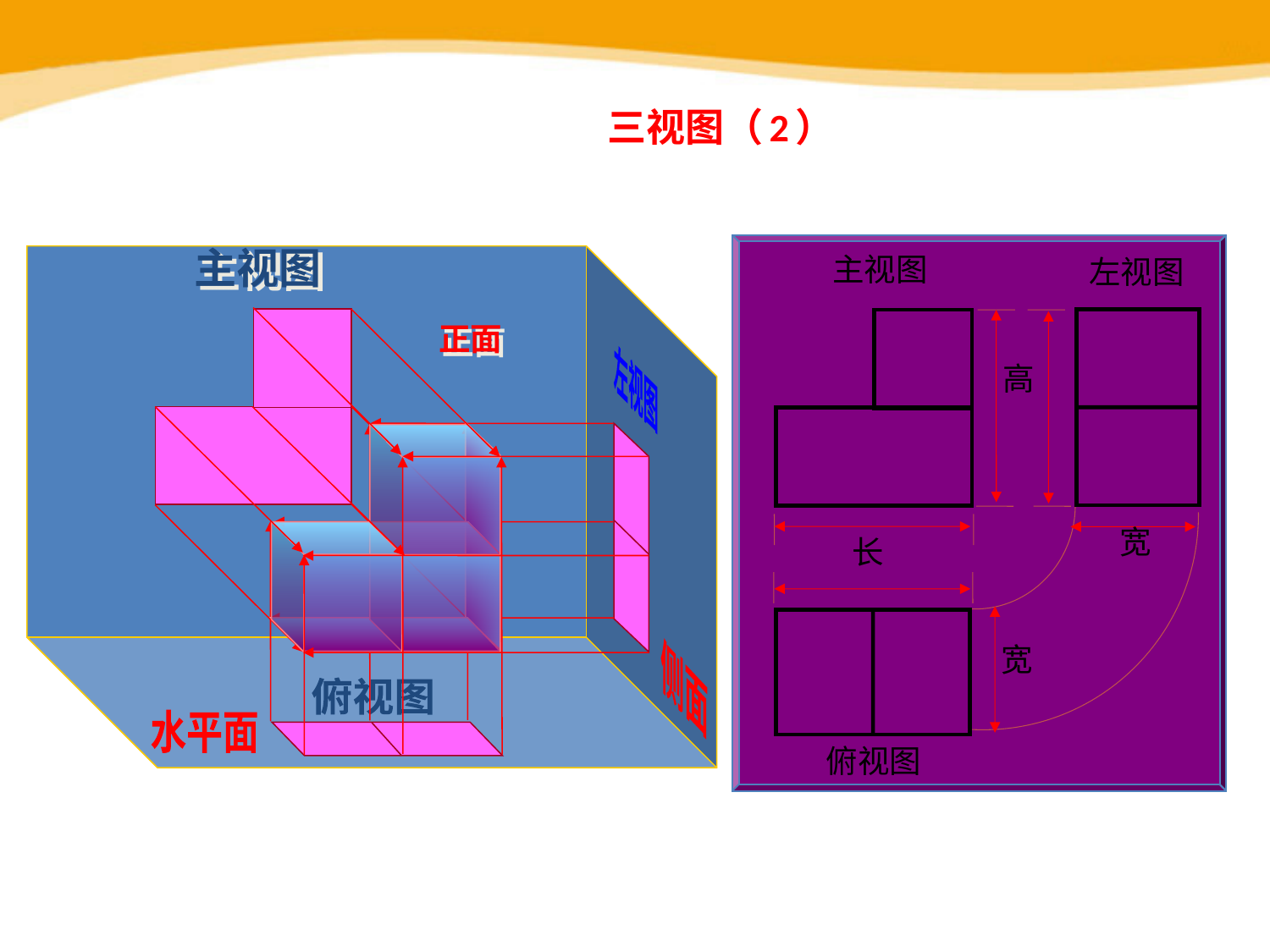

# 三视图（2）
主视图

主视图
左视图

高

正面
左视图

宽

宽

长

侧面

俯视图
水平面

俯视图